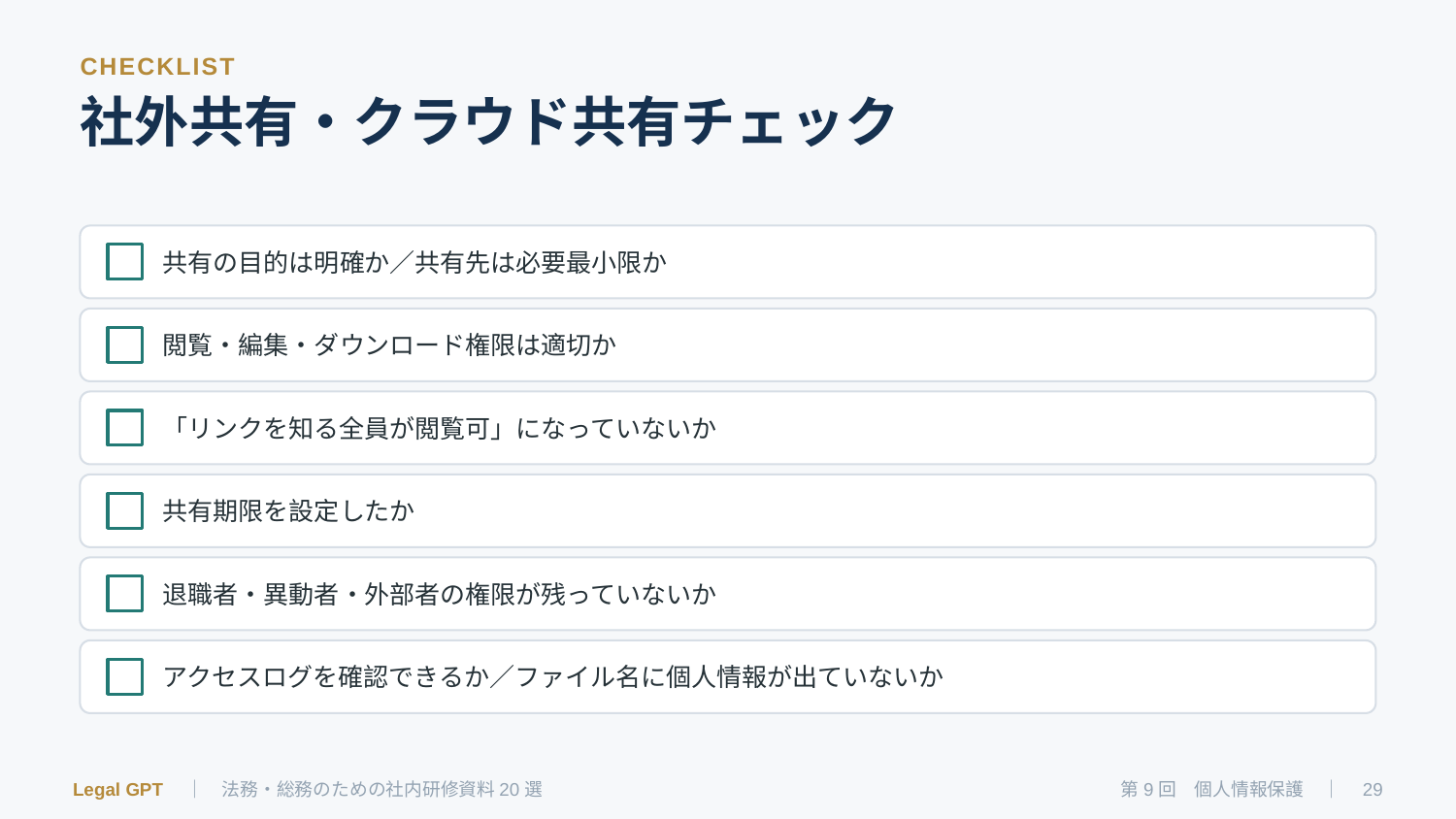

CHECKLIST
社外共有・クラウド共有チェック

共有の目的は明確か／共有先は必要最小限か

閲覧・編集・ダウンロード権限は適切か

「リンクを知る全員が閲覧可」になっていないか

共有期限を設定したか

退職者・異動者・外部者の権限が残っていないか

アクセスログを確認できるか／ファイル名に個人情報が出ていないか

Legal GPT　｜　法務・総務のための社内研修資料20選
第9回　個人情報保護　｜　29